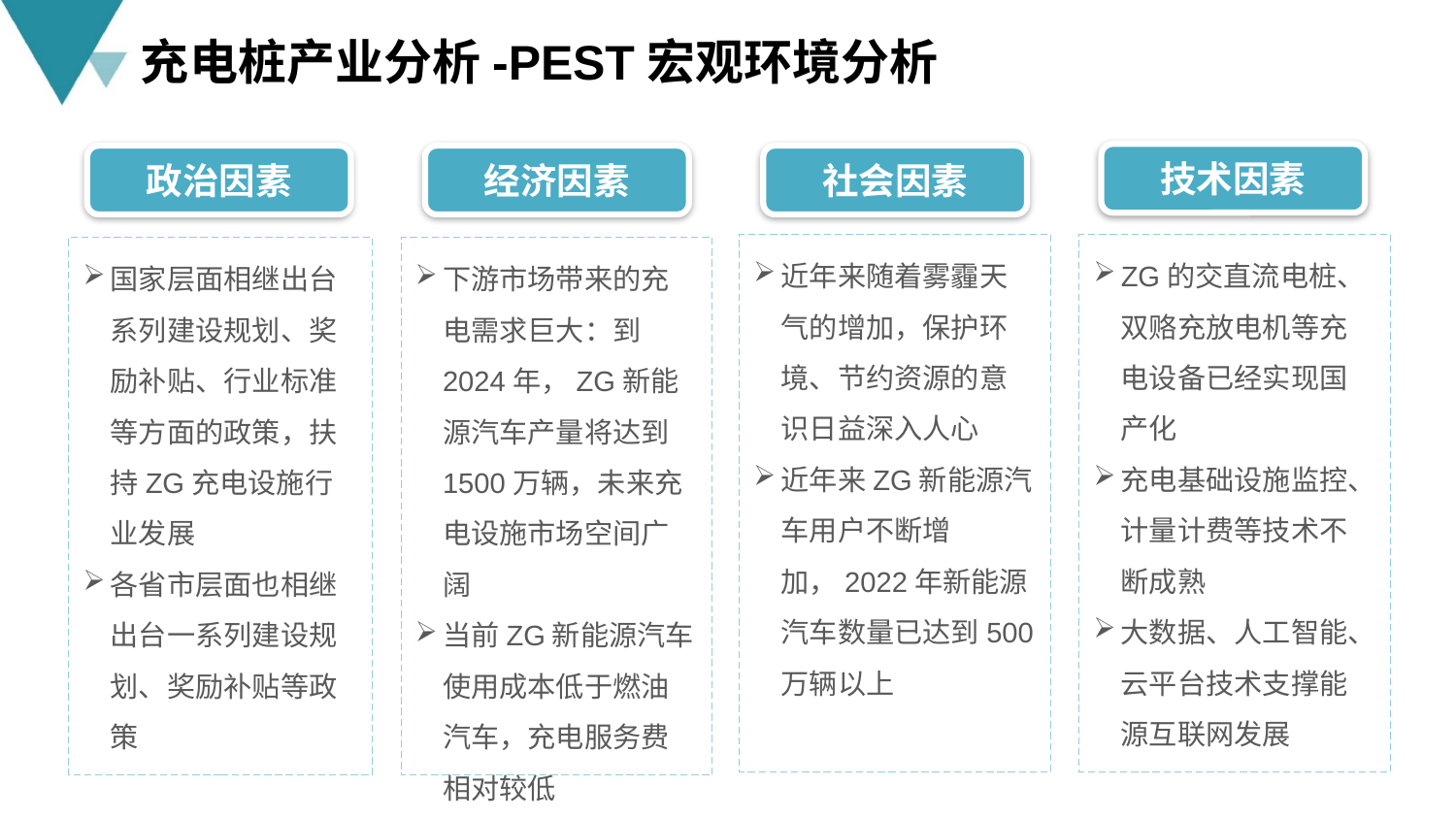

充电桩产业分析-PEST宏观环境分析
技术因素
政治因素
经济因素
社会因素
近年来随着雾霾天气的增加，保护环境、节约资源的意识日益深入人心
近年来ZG新能源汽车用户不断增加，2022年新能源汽车数量已达到500万辆以上
ZG的交直流电桩、双赂充放电机等充电设备已经实现国产化
充电基础设施监控、计量计费等技术不断成熟
大数据、人工智能、云平台技术支撑能源互联网发展
国家层面相继出台系列建设规划、奖励补贴、行业标准等方面的政策，扶持ZG充电设施行业发展
各省市层面也相继出台一系列建设规划、奖励补贴等政策
下游市场带来的充电需求巨大：到2024年，ZG新能源汽车产量将达到1500万辆，未来充电设施市场空间广阔
当前ZG新能源汽车使用成本低于燃油汽车，充电服务费相对较低
3